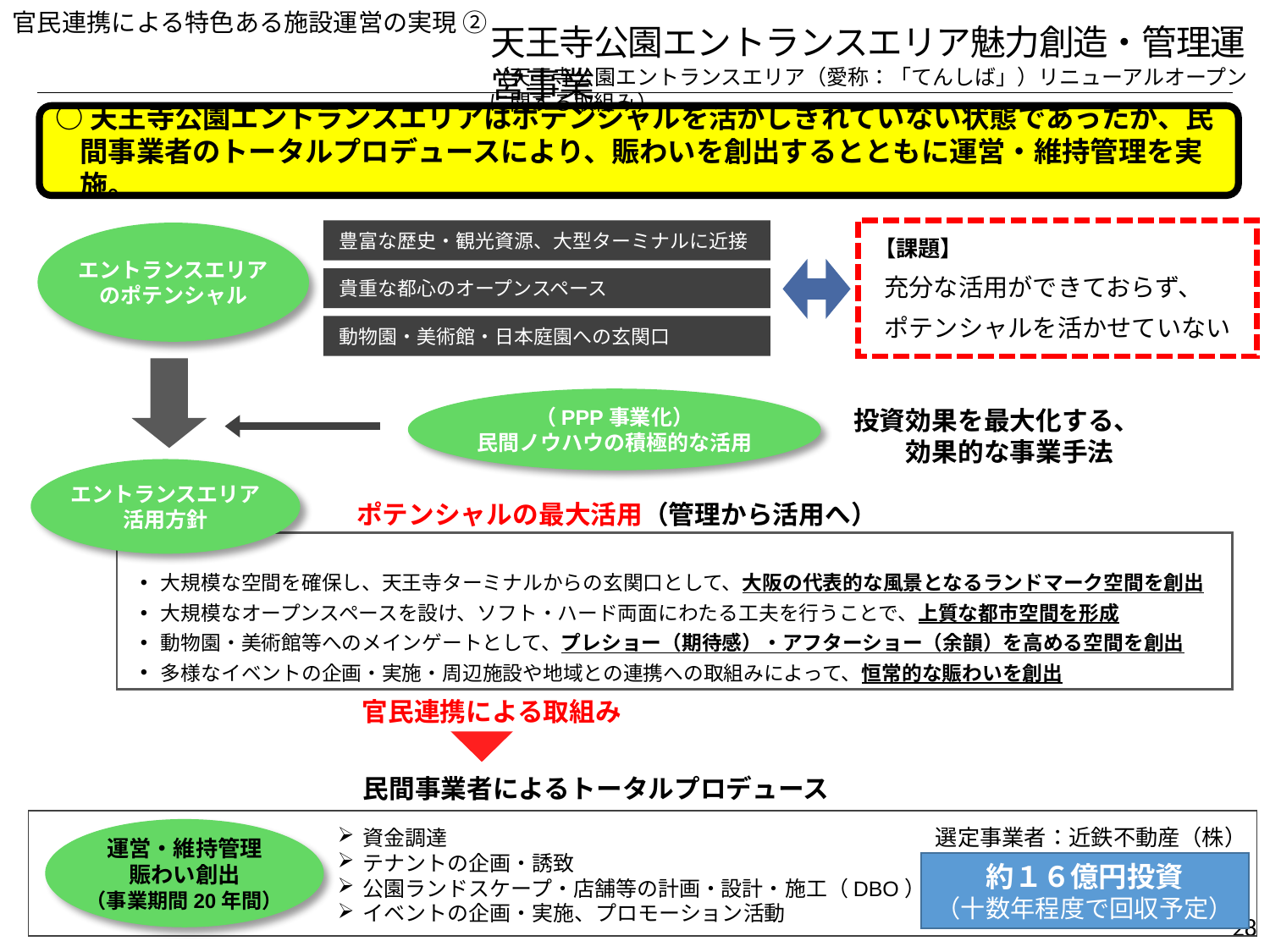

官民連携による特色ある施設運営の実現 ②
天王寺公園エントランスエリア魅力創造・管理運営事業
（天王寺公園エントランスエリア（愛称：「てんしば」）リニューアルオープンに関する取組み）
○天王寺公園エントランスエリアはポテンシャルを活かしきれていない状態であったが、民間事業者のトータルプロデュースにより、賑わいを創出するとともに運営・維持管理を実施。
【課題】
 充分な活用ができておらず、
ポテンシャルを活かせていない
豊富な歴史・観光資源、大型ターミナルに近接
貴重な都心のオープンスペース
動物園・美術館・日本庭園への玄関口
エントランスエリアのポテンシャル

（PPP事業化）
民間ノウハウの積極的な活用
投資効果を最大化する、
　　効果的な事業手法
エントランスエリア
活用方針
ポテンシャルの最大活用（管理から活用へ）

大規模な空間を確保し、天王寺ターミナルからの玄関口として、大阪の代表的な風景となるランドマーク空間を創出
大規模なオープンスペースを設け、ソフト・ハード両面にわたる工夫を行うことで、上質な都市空間を形成
動物園・美術館等へのメインゲートとして、プレショー（期待感）・アフターショー（余韻）を高める空間を創出
多様なイベントの企画・実施・周辺施設や地域との連携への取組みによって、恒常的な賑わいを創出
官民連携による取組み

民間事業者によるトータルプロデュース

選定事業者：近鉄不動産（株）
資金調達
テナントの企画・誘致
公園ランドスケープ・店舗等の計画・設計・施工（DBO）
イベントの企画・実施、プロモーション活動
運営・維持管理
賑わい創出
（事業期間20年間）
約１６億円投資
（十数年程度で回収予定）
28